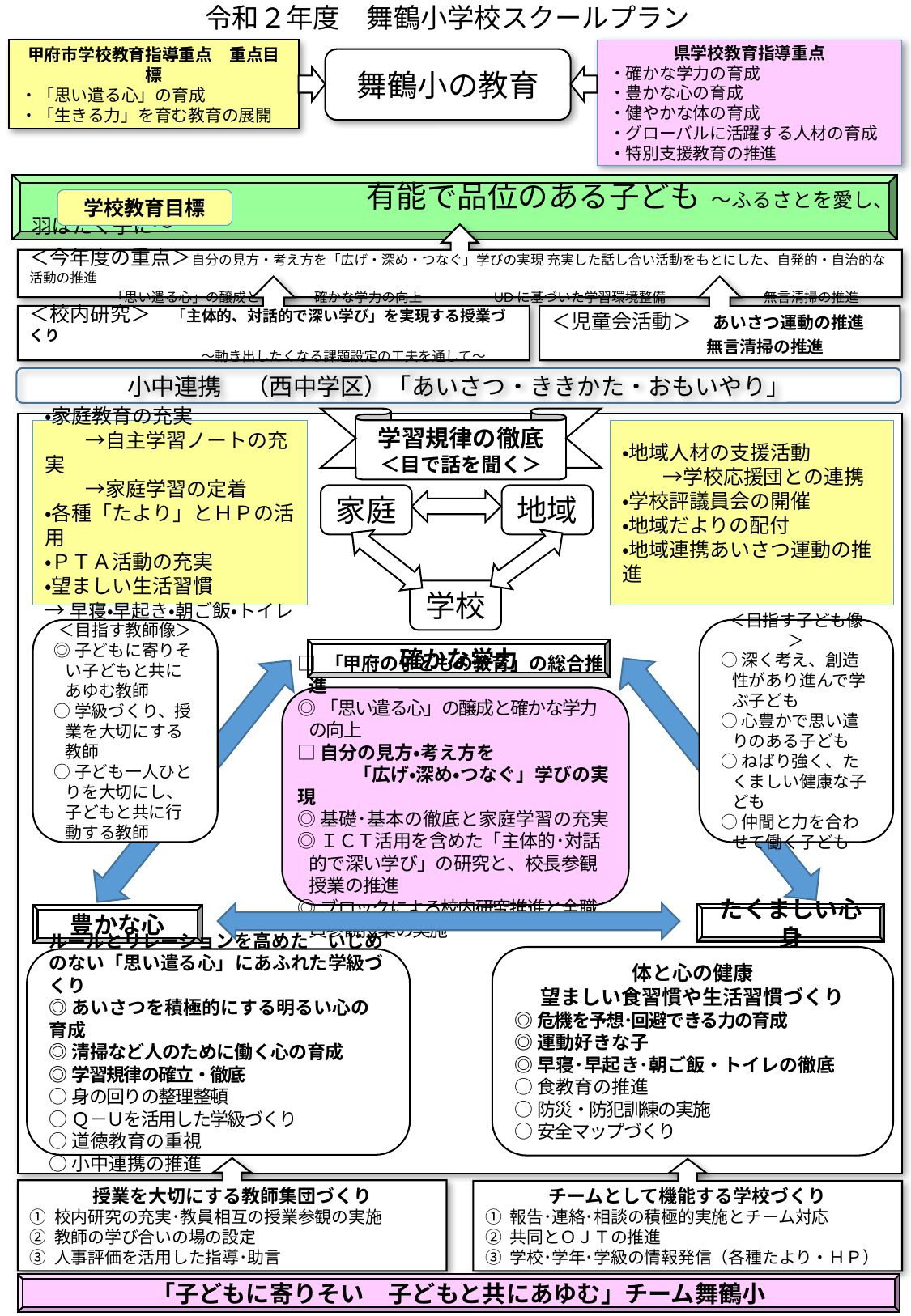

令和２年度　舞鶴小学校スクールプラン
県学校教育指導重点
・確かな学力の育成
・豊かな心の育成
・健やかな体の育成
・グローバルに活躍する人材の育成
・特別支援教育の推進
甲府市学校教育指導重点　重点目標
・「思い遣る心」の育成
・「生きる力」を育む教育の展開
舞鶴小の教育

　　　　　　　　　　　有能で品位のある子ども  ～ふるさとを愛し、羽ばたく子に～
学校教育目標

＜今年度の重点＞自分の見方・考え方を「広げ・深め・つなぐ」学びの実現 充実した話し合い活動をもとにした、自発的・自治的な活動の推進
　　　　　　「思い遣る心」の醸成と　　　　確かな学力の向上　　　　UDに基づいた学習環境整備　　　　　　　 無言清掃の推進

＜校内研究＞　「主体的、対話的で深い学び」を実現する授業づくり
　　　　　　　　　　 ～動き出したくなる課題設定の工夫を通して～
＜児童会活動＞　あいさつ運動の推進
　　　　　　　　　 無言清掃の推進
小中連携　（西中学区）「あいさつ・ききかた・おもいやり」
学習規律の徹底
＜目で話を聞く＞

・家庭教育の充実
　　→自主学習ノートの充実
　　→家庭学習の定着
・各種「たより」とＨＰの活用
・ＰＴＡ活動の充実
・望ましい生活習慣
→早寝・早起き・朝ご飯・トイレ
・地域人材の支援活動
　　→学校応援団との連携
・学校評議員会の開催
・地域だよりの配付
・地域連携あいさつ運動の推進
家庭
地域

学校
＜目指す子ども像＞
○深く考え、創造性があり進んで学ぶ子ども
○心豊かで思い遣りのある子ども
○ねばり強く、たくましい健康な子ども
○仲間と力を合わせて働く子ども
＜目指す教師像＞
◎子どもに寄りそい子どもと共にあゆむ教師
○学級づくり、授業を大切にする教師
○子ども一人ひとりを大切にし、子どもと共に行動する教師
確かな学力
□ 「甲府の子どもの教育」の総合推進
◎「思い遣る心」の醸成と確かな学力の向上
□自分の見方・考え方を
　　　「広げ・深め・つなぐ」学びの実現
◎基礎･基本の徹底と家庭学習の充実
◎ＩＣＴ活用を含めた「主体的･対話的で深い学び」の研究と、校長参観授業の推進
◎ブロックによる校内研究推進と全職員参観授業の実施

たくましい心身
豊かな心
体と心の健康
望ましい食習慣や生活習慣づくり
◎危機を予想･回避できる力の育成
◎運動好きな子
◎早寝･早起き･朝ご飯・トイレの徹底
○食教育の推進
○防災・防犯訓練の実施
○安全マップづくり
ルールとリレーションを高めた　いじめのない「思い遣る心」にあふれた学級づくり
◎あいさつを積極的にする明るい心の育成
◎清掃など人のために働く心の育成
◎学習規律の確立・徹底
○身の回りの整理整頓
○Ｑ－Ｕを活用した学級づくり
○道徳教育の重視
○小中連携の推進
授業を大切にする教師集団づくり
① 校内研究の充実･教員相互の授業参観の実施
② 教師の学び合いの場の設定
③ 人事評価を活用した指導･助言
チームとして機能する学校づくり
① 報告･連絡･相談の積極的実施とチーム対応
② 共同とＯＪＴの推進
③ 学校･学年･学級の情報発信（各種たより・ＨＰ）
「子どもに寄りそい　子どもと共にあゆむ」チーム舞鶴小